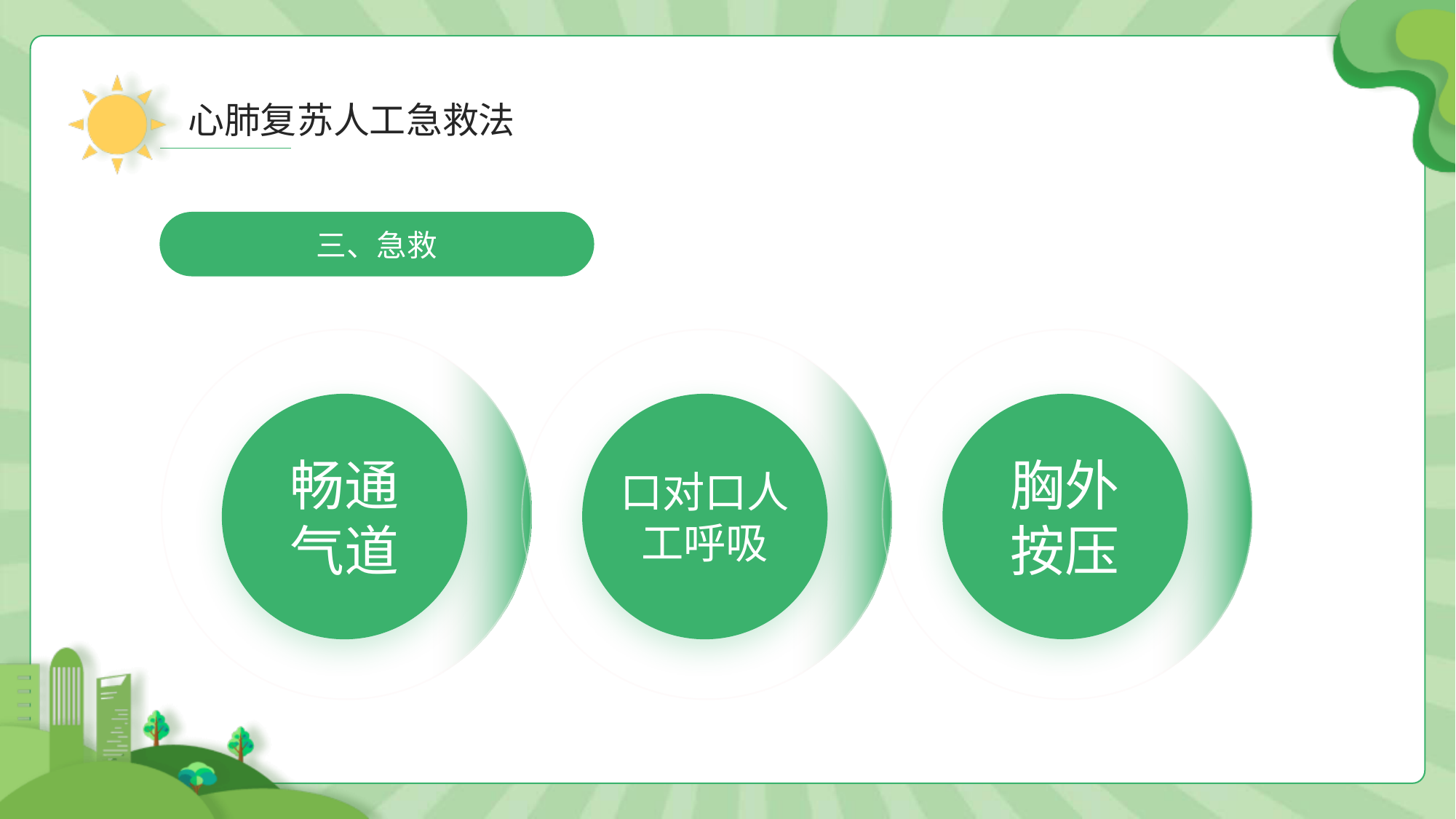

心肺复苏人工急救法
三、急救

畅通
气道

口对口人工呼吸

胸外
按压